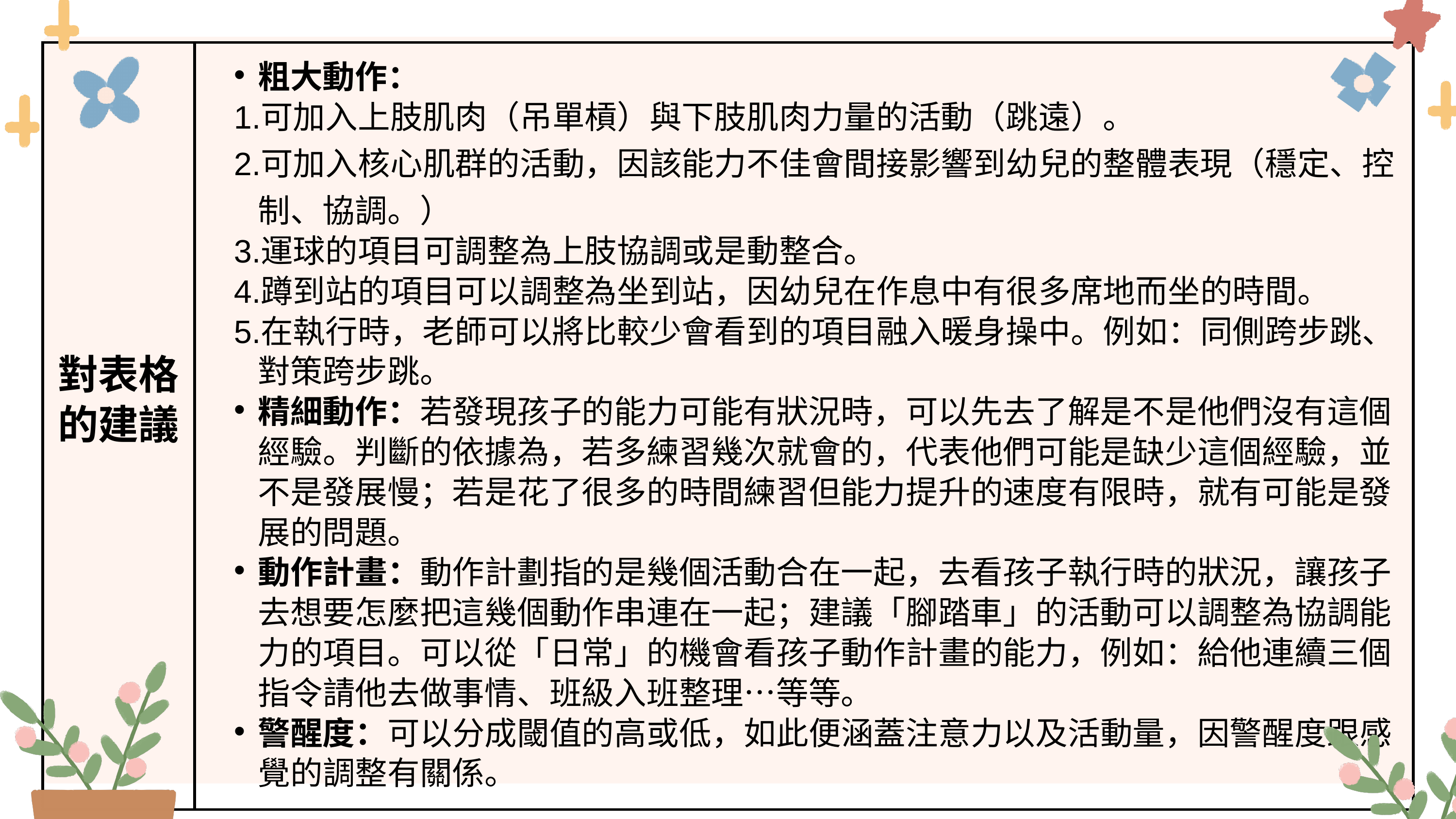

| 對表格的建議 | 粗大動作： 可加入上肢肌肉（吊單槓）與下肢肌肉力量的活動（跳遠）。 可加入核心肌群的活動，因該能力不佳會間接影響到幼兒的整體表現（穩定、控制、協調。） 運球的項目可調整為上肢協調或是動整合。 蹲到站的項目可以調整為坐到站，因幼兒在作息中有很多席地而坐的時間。 在執行時，老師可以將比較少會看到的項目融入暖身操中。例如：同側跨步跳、對策跨步跳。 精細動作：若發現孩子的能力可能有狀況時，可以先去了解是不是他們沒有這個經驗。判斷的依據為，若多練習幾次就會的，代表他們可能是缺少這個經驗，並不是發展慢；若是花了很多的時間練習但能力提升的速度有限時，就有可能是發展的問題。 動作計畫：動作計劃指的是幾個活動合在一起，去看孩子執行時的狀況，讓孩子去想要怎麼把這幾個動作串連在一起；建議「腳踏車」的活動可以調整為協調能力的項目。可以從「日常」的機會看孩子動作計畫的能力，例如：給他連續三個指令請他去做事情、班級入班整理…等等。 警醒度：可以分成閾值的高或低，如此便涵蓋注意力以及活動量，因警醒度跟感覺的調整有關係。 |
| --- | --- |
| 對表格的建議 | 粗大動作： 可加入上肢肌肉（吊單槓）與下肢肌肉力量的活動（跳遠）。 可加入核心肌群的活動，因該能力不佳會間接影響到幼兒的整體表現（穩定、控制、協調。） 運球的項目可調整為上肢協調或是動整合。 蹲到站的項目可以調整為坐到站，因幼兒在作息中有很多席地而坐的時間。 在執行時，老師可以將比較少會看到的項目融入暖身操中。例如：同側跨步跳、對策跨步跳。 精細動作：若發現孩子的能力可能有狀況時，可以先去了解是不是他們沒有這個經驗。判斷的依據為，若多練習幾次就會的，代表他們可能是缺少這個經驗，並不是發展慢；若是花了很多的時間練習但能力提升的速度有限時，就有可能是發展的問題。 動作計畫：動作計劃指的是幾個活動合在一起，去看孩子執行時的狀況，讓孩子去想要怎麼把這幾個動作串連在一起；建議「腳踏車」的活動可以調整為協調能力的項目。可以從「日常」的機會看孩子動作計畫的能力，例如：給他連續三個指令請他去做事情、班級入班整理…等等。 警醒度：可以分成閾值的高或低，如此便涵蓋注意力以及活動量，因警醒度跟感覺的調整有關係。 |
| 對表格的建議 | 粗大動作： 可加入上肢肌肉（吊單槓）與下肢肌肉力量的活動（跳遠）。 可加入核心肌群的活動，因該能力不佳會間接影響到幼兒的整體表現（穩定、控制、協調。） 運球的項目可調整為上肢協調或是動整合。 蹲到站的項目可以調整為坐到站，因幼兒在作息中有很多席地而坐的時間。 在執行時，老師可以將比較少會看到的項目融入暖身操中。例如：同側跨步跳、對策跨步跳。 精細動作：若發現孩子的能力可能有狀況時，可以先去了解是不是他們沒有這個經驗。判斷的依據為，若多練習幾次就會的，代表他們可能是缺少這個經驗，並不是發展慢；若是花了很多的時間練習但能力提升的速度有限時，就有可能是發展的問題。 動作計畫：動作計劃指的是幾個活動合在一起，去看孩子執行時的狀況，讓孩子去想要怎麼把這幾個動作串連在一起；建議「腳踏車」的活動可以調整為協調能力的項目。可以從「日常」的機會看孩子動作計畫的能力，例如：給他連續三個指令請他去做事情、班級入班整理…等等。 警醒度：可以分成閾值的高或低，如此便涵蓋注意力以及活動量，因警醒度跟感覺的調整有關係。 |
| 對表格的建議 | 粗大動作： 可加入上肢肌肉（吊單槓）與下肢肌肉力量的活動（跳遠）。 可加入核心肌群的活動，因該能力不佳會間接影響到幼兒的整體表現（穩定、控制、協調。） 運球的項目可調整為上肢協調或是動整合。 蹲到站的項目可以調整為坐到站，因幼兒在作息中有很多席地而坐的時間。 在執行時，老師可以將比較少會看到的項目融入暖身操中。例如：同側跨步跳、對策跨步跳。 精細動作：若發現孩子的能力可能有狀況時，可以先去了解是不是他們沒有這個經驗。判斷的依據為，若多練習幾次就會的，代表他們可能是缺少這個經驗，並不是發展慢；若是花了很多的時間練習但能力提升的速度有限時，就有可能是發展的問題。 動作計畫：動作計劃指的是幾個活動合在一起，去看孩子執行時的狀況，讓孩子去想要怎麼把這幾個動作串連在一起；建議「腳踏車」的活動可以調整為協調能力的項目。可以從「日常」的機會看孩子動作計畫的能力，例如：給他連續三個指令請他去做事情、班級入班整理…等等。 警醒度：可以分成閾值的高或低，如此便涵蓋注意力以及活動量，因警醒度跟感覺的調整有關係。 |